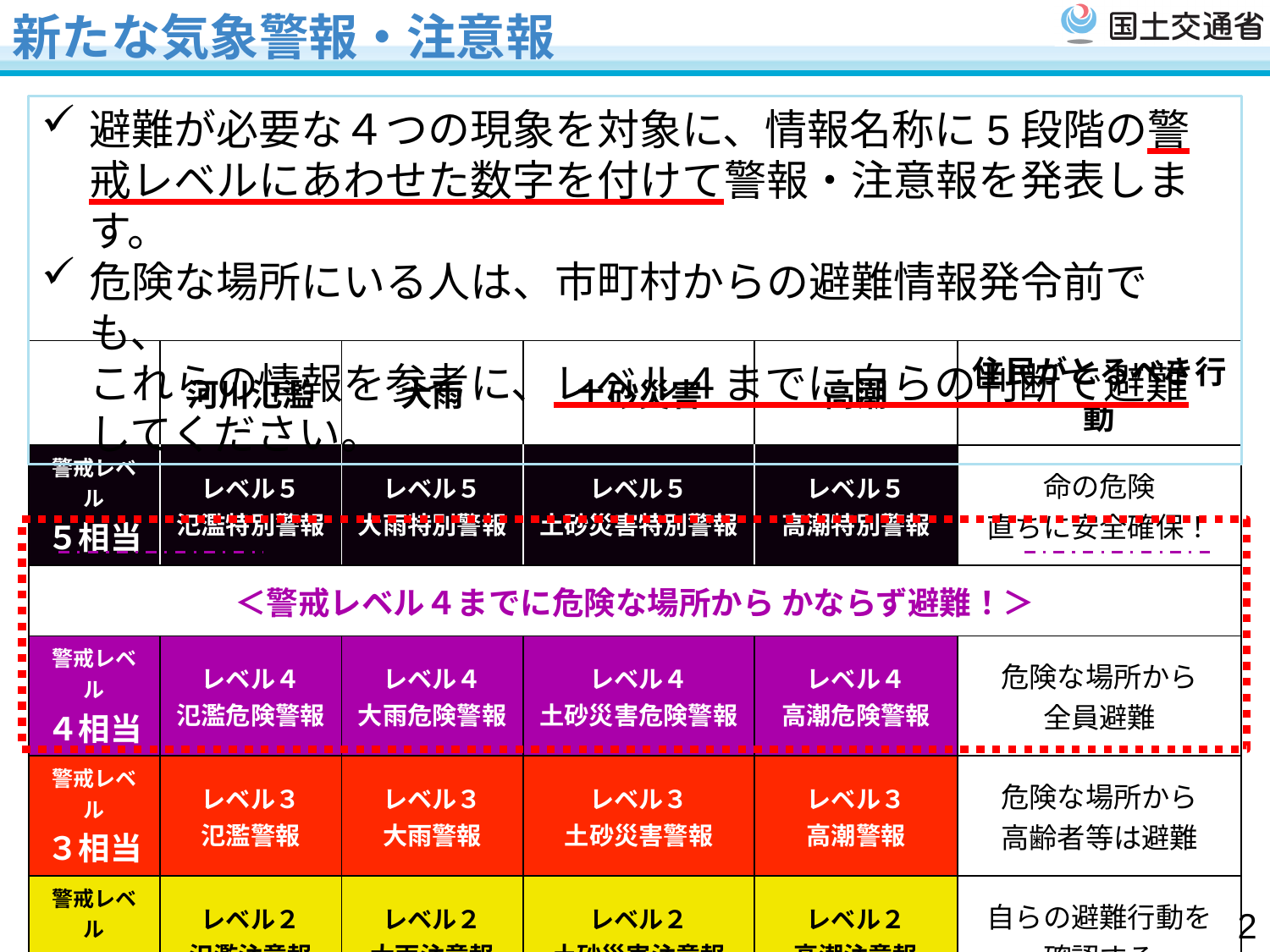

新たな気象警報・注意報
避難が必要な４つの現象を対象に、情報名称に5段階の警戒レベルにあわせた数字を付けて警報・注意報を発表します。
危険な場所にいる人は、市町村からの避難情報発令前でも、
これらの情報を参考に、レベル４までに自らの判断で避難してください。
|  | 河川氾濫 | 大雨 | 土砂災害 | 高潮 | 住民がとるべき行動 |
| --- | --- | --- | --- | --- | --- |
| 警戒レベル ５相当 | レベル５ 氾濫特別警報 | レベル５ 大雨特別警報 | レベル５ 土砂災害特別警報 | レベル５ 高潮特別警報 | 命の危険 直ちに安全確保！ |
| ＜警戒レベル４までに危険な場所から かならず避難！＞ |  |  |  |  |  |
| 警戒レベル ４相当 | レベル４ 氾濫危険警報 | レベル４ 大雨危険警報 | レベル４ 土砂災害危険警報 | レベル４ 高潮危険警報 | 危険な場所から 全員避難 |
| 警戒レベル ３相当 | レベル３ 氾濫警報 | レベル３ 大雨警報 | レベル３ 土砂災害警報 | レベル３ 高潮警報 | 危険な場所から 高齢者等は避難 |
| 警戒レベル ２ | レベル２ 氾濫注意報 | レベル２ 大雨注意報 | レベル２ 土砂災害注意報 | レベル２ 高潮注意報 | 自らの避難行動を 確認する |
| 警戒レベル １ | 早期注意情報 |  |  |  | 災害への心構えを 高める |

2